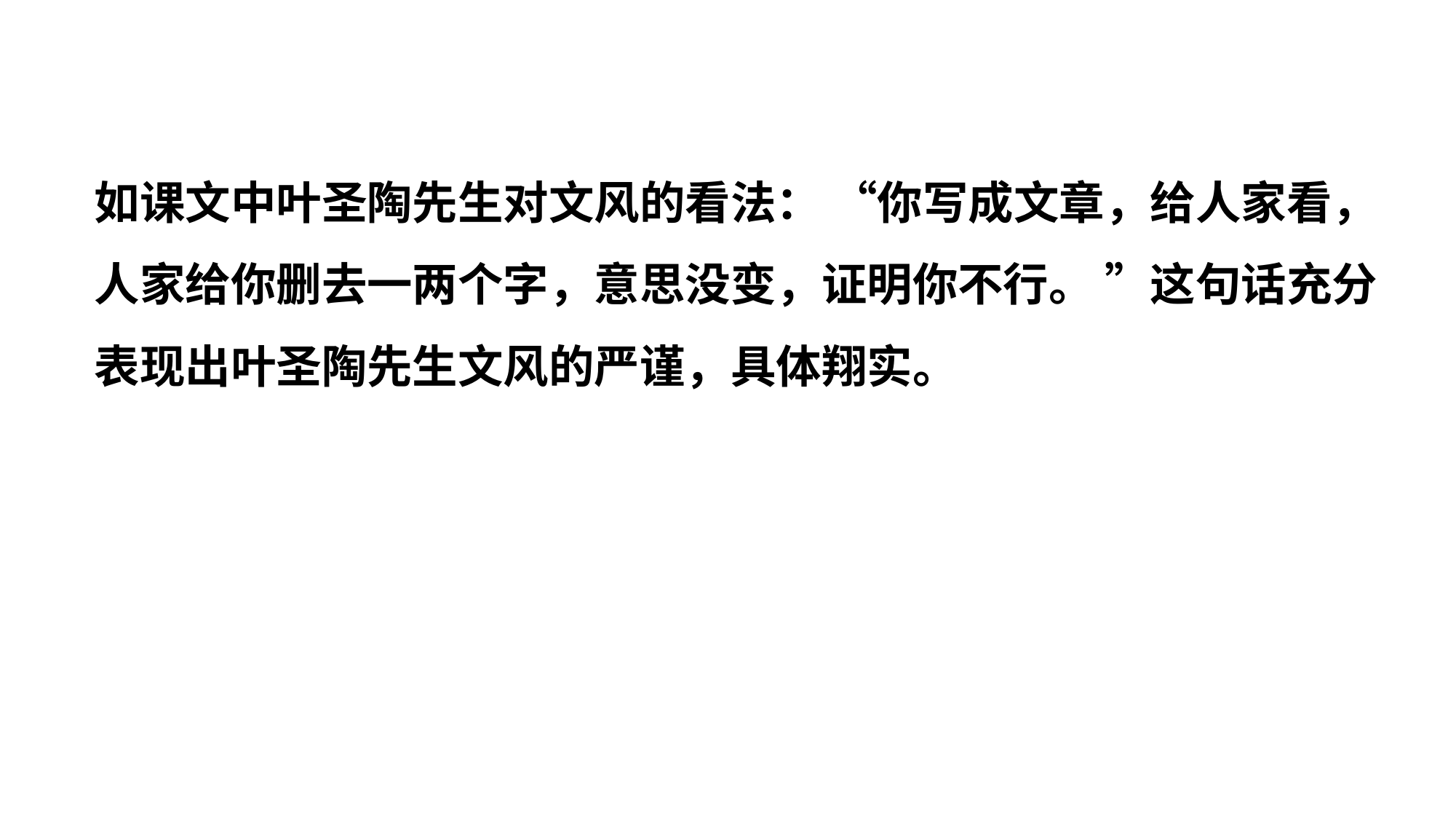

如课文中叶圣陶先生对文风的看法： “你写成文章，给人家看，人家给你删去一两个字，意思没变，证明你不行。 ”这句话充分表现出叶圣陶先生文风的严谨，具体翔实。